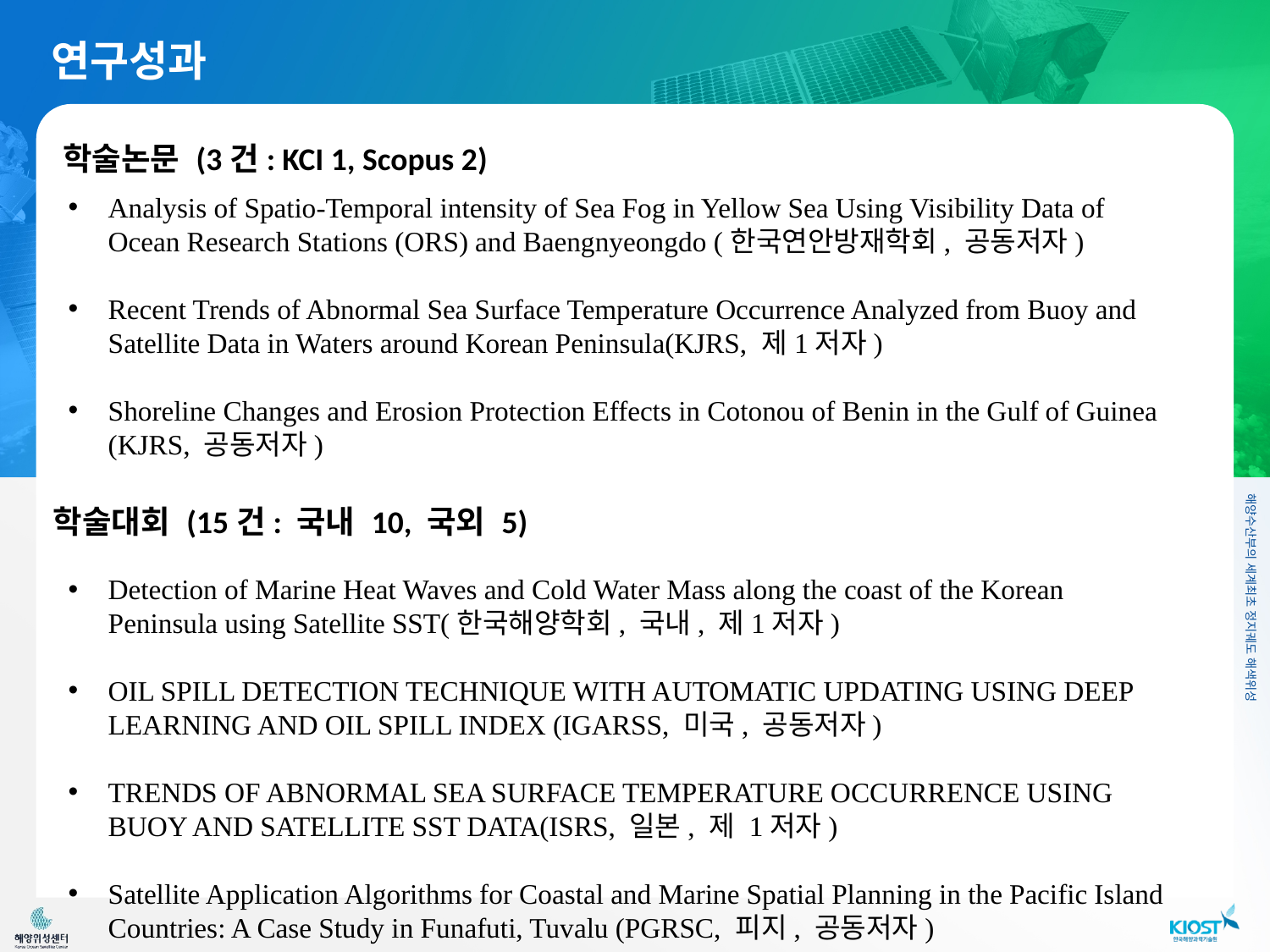

연구성과
학술논문 (3건: KCI 1, Scopus 2)
Analysis of Spatio-Temporal intensity of Sea Fog in Yellow Sea Using Visibility Data of Ocean Research Stations (ORS) and Baengnyeongdo (한국연안방재학회, 공동저자)

Recent Trends of Abnormal Sea Surface Temperature Occurrence Analyzed from Buoy and Satellite Data in Waters around Korean Peninsula(KJRS, 제1저자)

Shoreline Changes and Erosion Protection Effects in Cotonou of Benin in the Gulf of Guinea (KJRS, 공동저자)
학술대회 (15건: 국내 10, 국외 5)
Detection of Marine Heat Waves and Cold Water Mass along the coast of the Korean Peninsula using Satellite SST(한국해양학회, 국내, 제1저자)

OIL SPILL DETECTION TECHNIQUE WITH AUTOMATIC UPDATING USING DEEP LEARNING AND OIL SPILL INDEX (IGARSS, 미국, 공동저자)

TRENDS OF ABNORMAL SEA SURFACE TEMPERATURE OCCURRENCE USING BUOY AND SATELLITE SST DATA(ISRS, 일본, 제 1저자)

Satellite Application Algorithms for Coastal and Marine Spatial Planning in the Pacific Island Countries: A Case Study in Funafuti, Tuvalu (PGRSC, 피지, 공동저자)